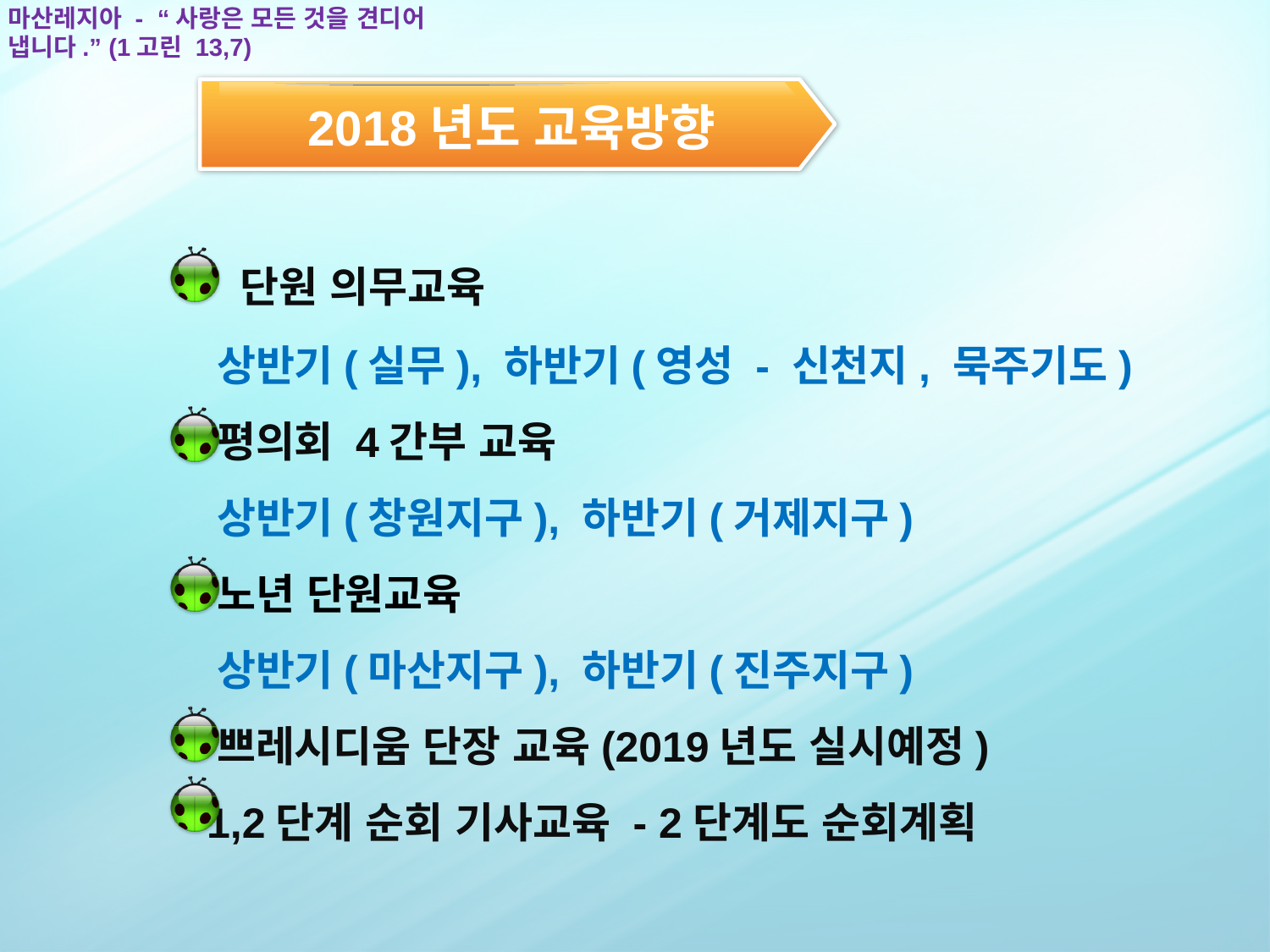

마산레지아 -  “사랑은 모든 것을 견디어 냅니다.” (1고린 13,7)

2018년도 교육방향
     단원 의무교육
     상반기(실무), 하반기(영성 - 신천지, 묵주기도)
     평의회 4간부 교육
     상반기(창원지구), 하반기(거제지구)
     노년 단원교육
     상반기(마산지구), 하반기(진주지구)
     쁘레시디움 단장 교육(2019년도 실시예정)
     1,2단계 순회 기사교육 - 2단계도 순회계획